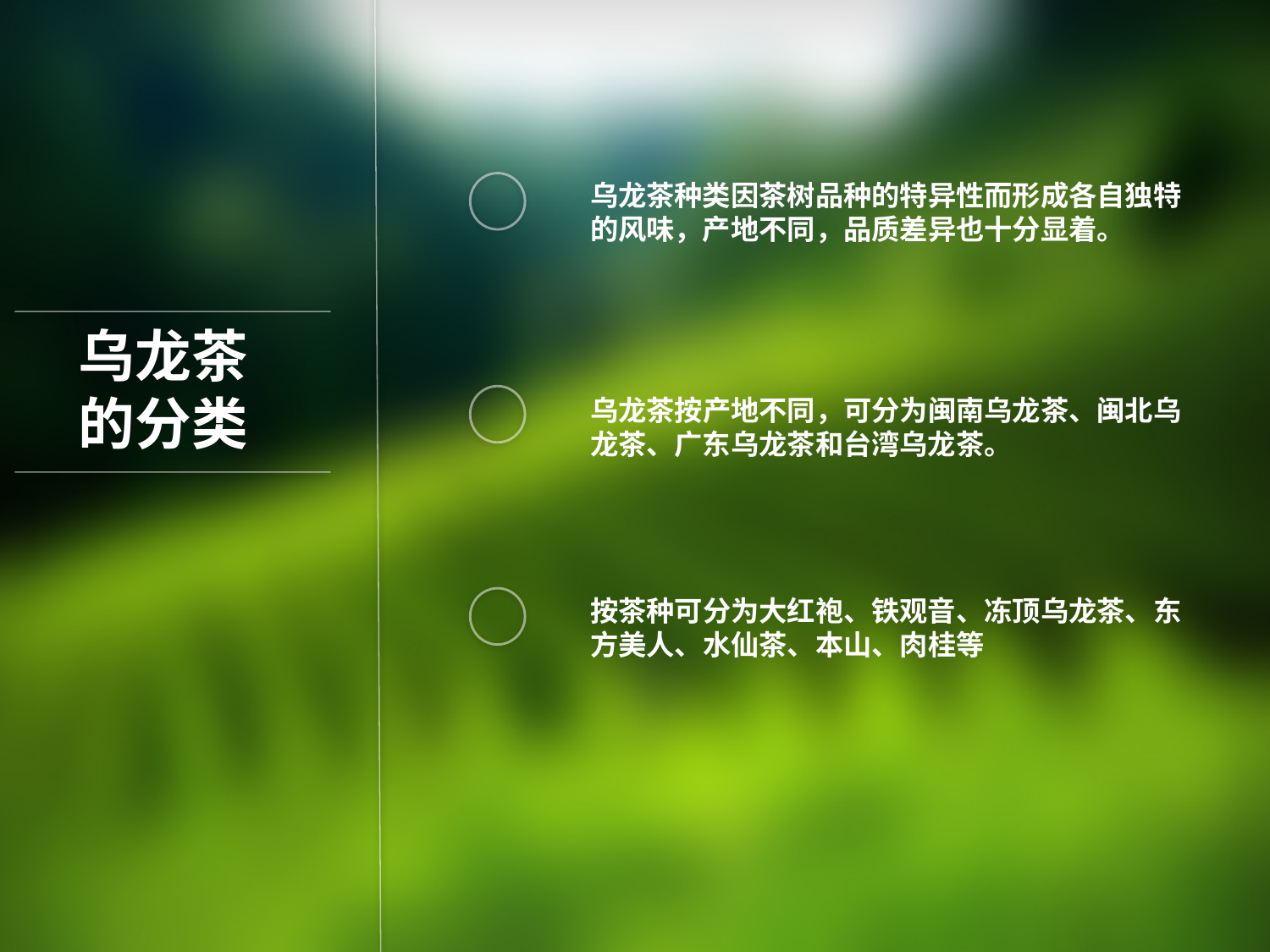

乌龙茶种类因茶树品种的特异性而形成各自独特的风味，产地不同，品质差异也十分显着。
乌龙茶的分类

乌龙茶按产地不同，可分为闽南乌龙茶、闽北乌龙茶、广东乌龙茶和台湾乌龙茶。

按茶种可分为大红袍、铁观音、冻顶乌龙茶、东方美人、水仙茶、本山、肉桂等